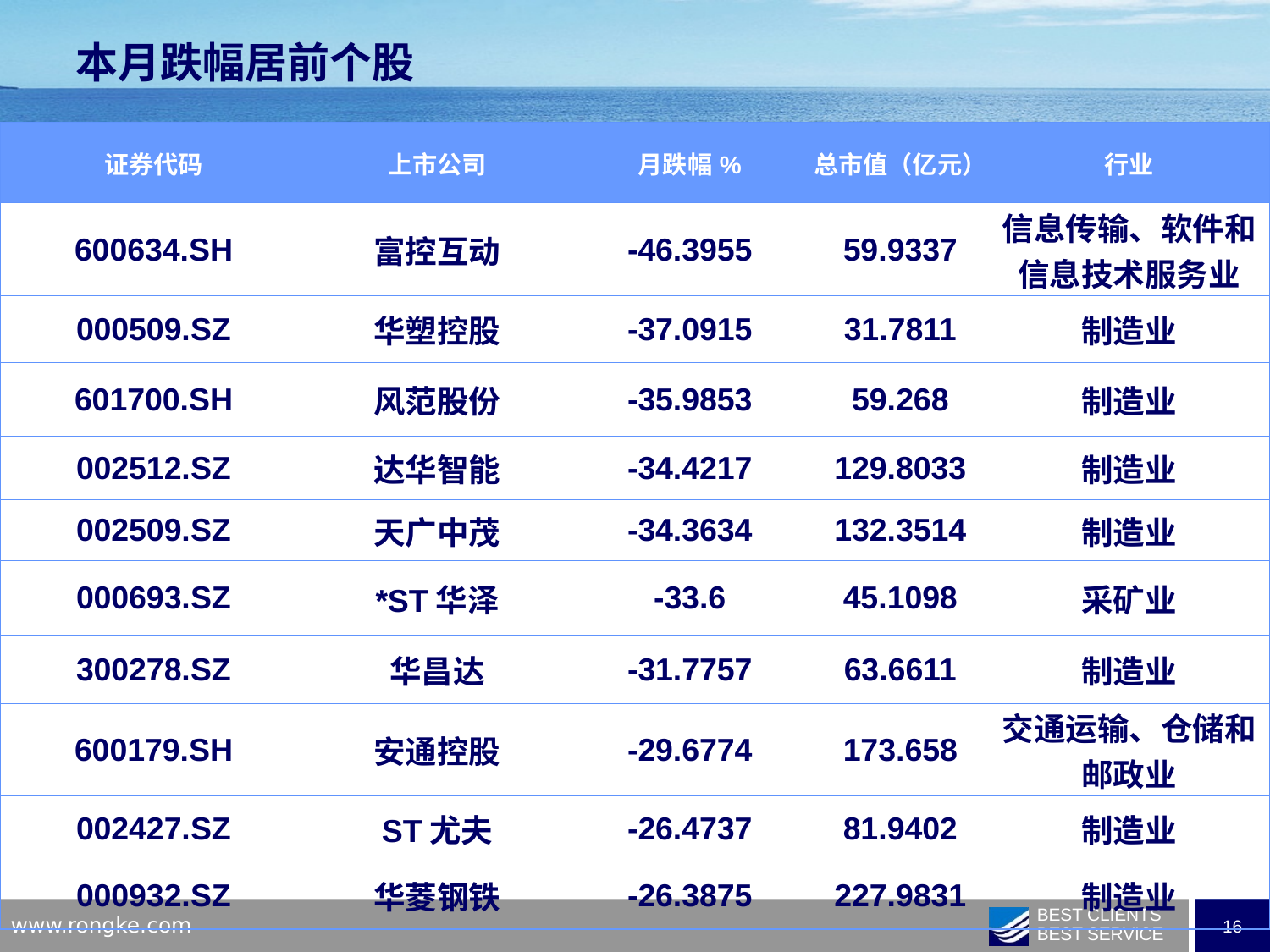

本月跌幅居前个股
| 证券代码 | 上市公司 | 月跌幅% | 总市值（亿元） | 行业 |
| --- | --- | --- | --- | --- |
| 600634.SH | 富控互动 | -46.3955 | 59.9337 | 信息传输、软件和信息技术服务业 |
| 000509.SZ | 华塑控股 | -37.0915 | 31.7811 | 制造业 |
| 601700.SH | 风范股份 | -35.9853 | 59.268 | 制造业 |
| 002512.SZ | 达华智能 | -34.4217 | 129.8033 | 制造业 |
| 002509.SZ | 天广中茂 | -34.3634 | 132.3514 | 制造业 |
| 000693.SZ | \*ST华泽 | -33.6 | 45.1098 | 采矿业 |
| 300278.SZ | 华昌达 | -31.7757 | 63.6611 | 制造业 |
| 600179.SH | 安通控股 | -29.6774 | 173.658 | 交通运输、仓储和邮政业 |
| 002427.SZ | ST尤夫 | -26.4737 | 81.9402 | 制造业 |
| 000932.SZ | 华菱钢铁 | -26.3875 | 227.9831 | 制造业 |
|  |  |  |  |  |